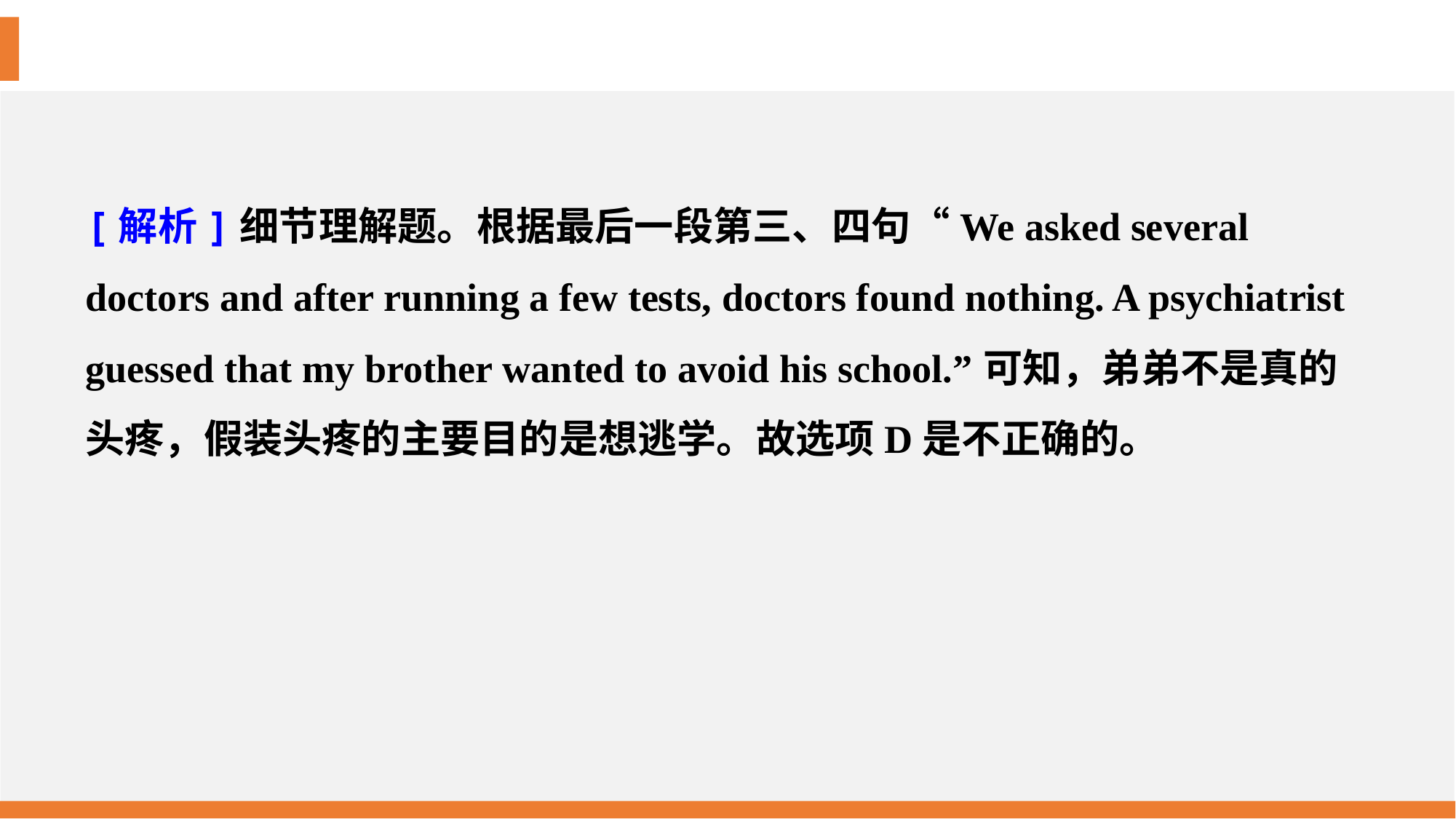

[解析]细节理解题。根据最后一段第三、四句“We asked several doctors and after running a few tests, doctors found nothing. A psychiatrist guessed that my brother wanted to avoid his school.”可知，弟弟不是真的头疼，假装头疼的主要目的是想逃学。故选项D是不正确的。